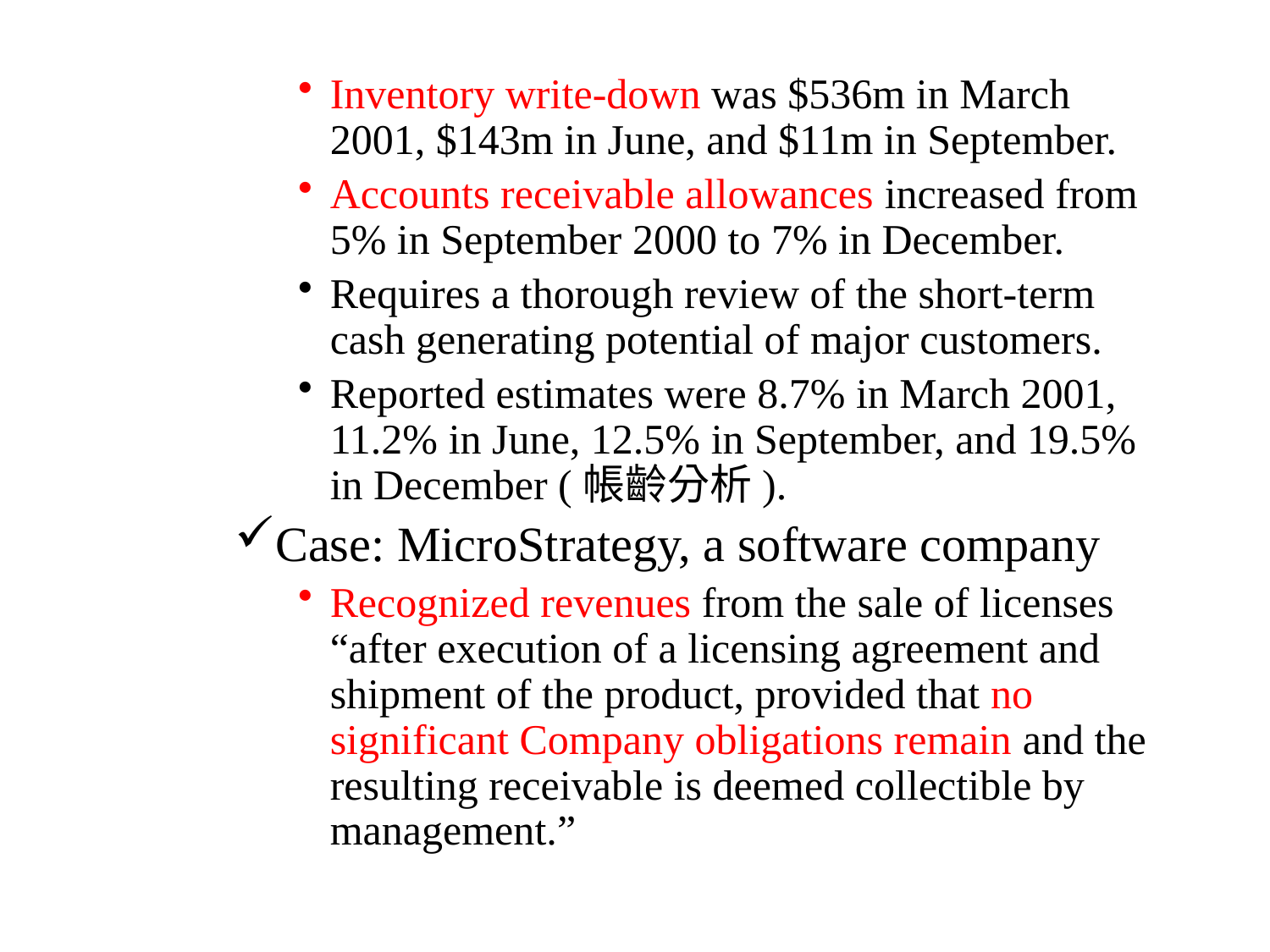

Inventory write-down was $536m in March 2001, $143m in June, and $11m in September.
Accounts receivable allowances increased from 5% in September 2000 to 7% in December.
Requires a thorough review of the short-term cash generating potential of major customers.
Reported estimates were 8.7% in March 2001, 11.2% in June, 12.5% in September, and 19.5% in December (帳齡分析).
Case: MicroStrategy, a software company
Recognized revenues from the sale of licenses “after execution of a licensing agreement and shipment of the product, provided that no significant Company obligations remain and the resulting receivable is deemed collectible by management.”